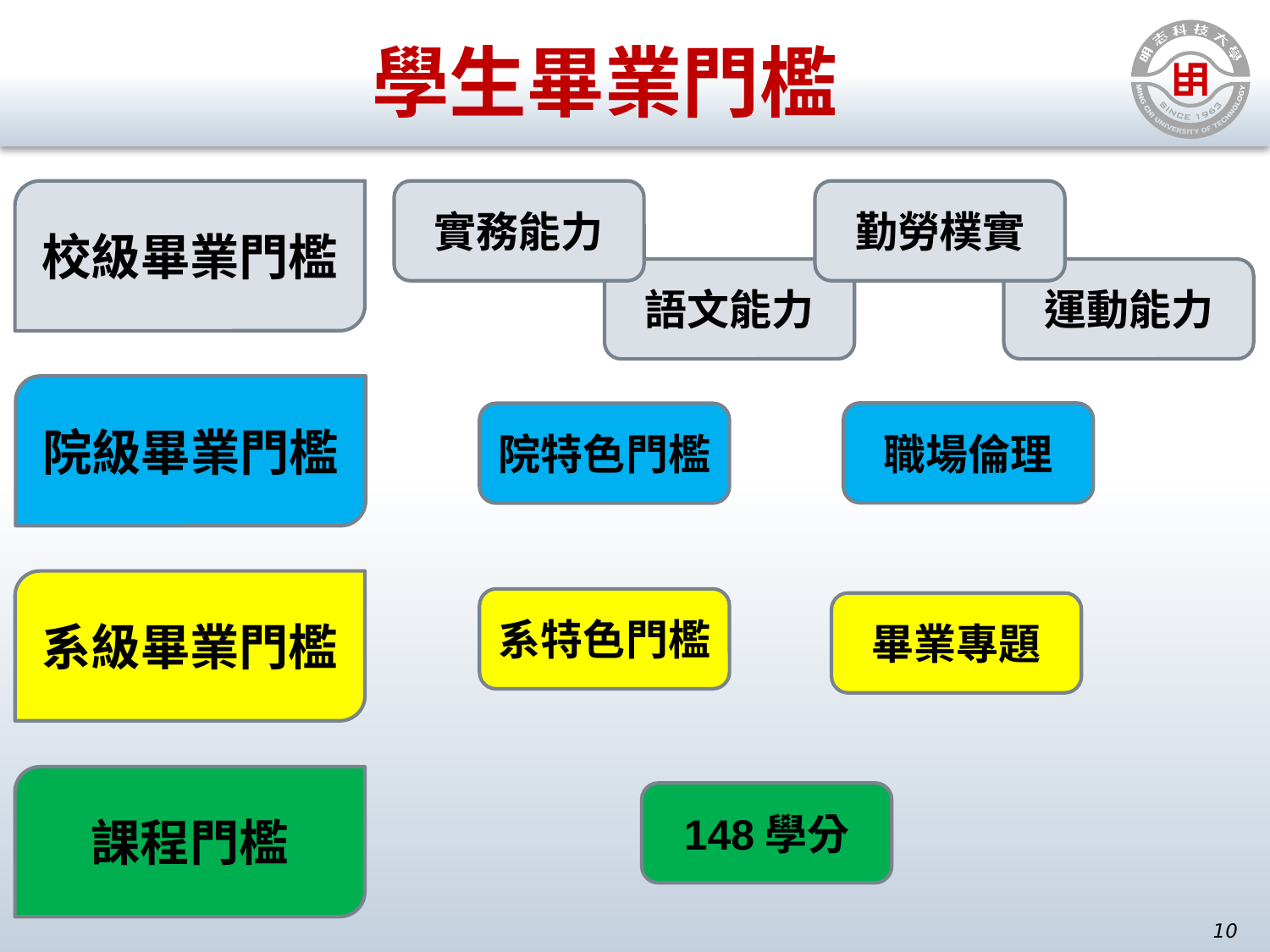

# 學生畢業門檻
校級畢業門檻
實務能力
勤勞樸實
語文能力
運動能力
院級畢業門檻
職場倫理
院特色門檻
系級畢業門檻
系特色門檻
畢業專題
課程門檻
148學分
10